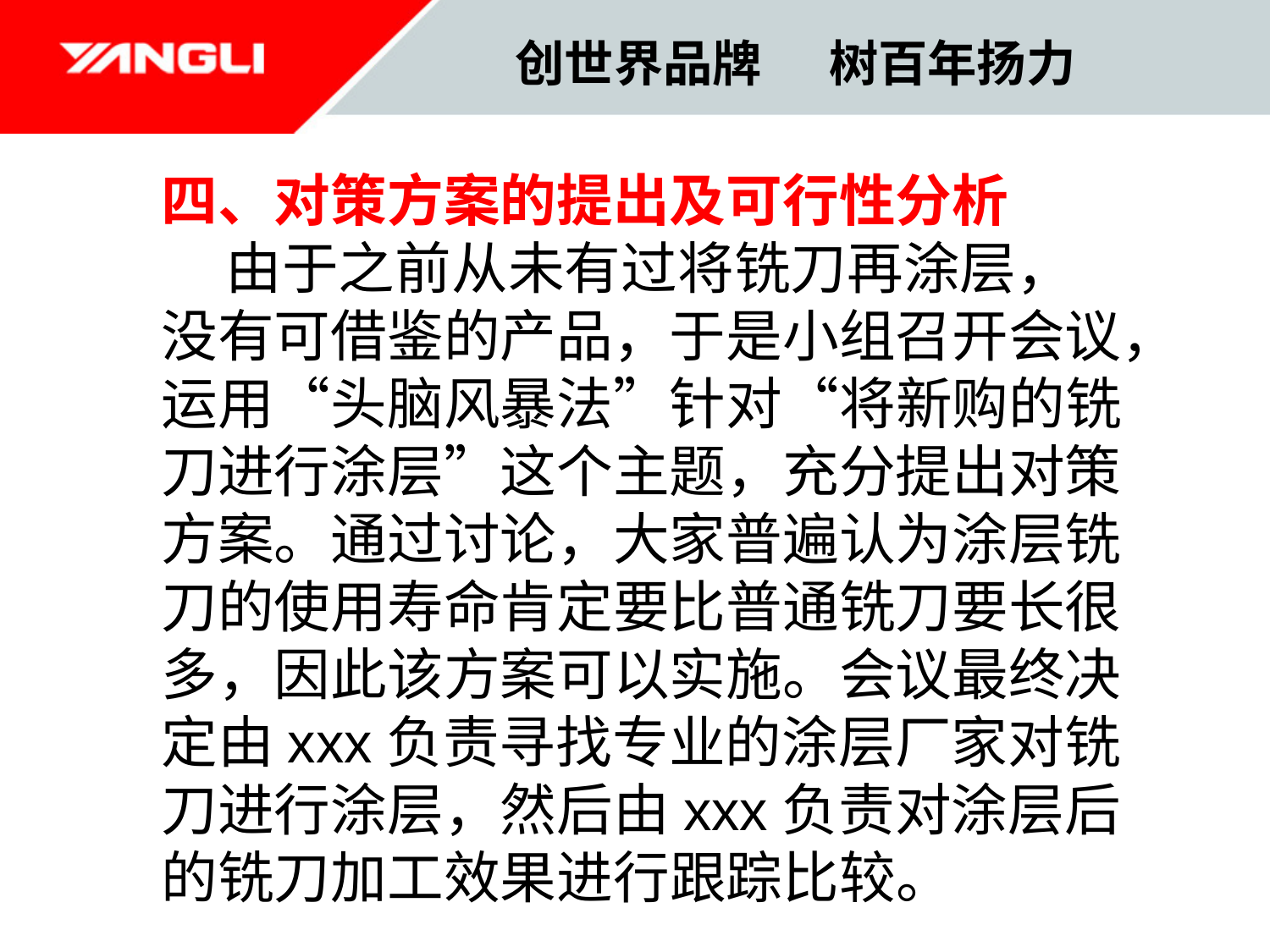

创世界品牌      树百年扬力
四、对策方案的提出及可行性分析
    由于之前从未有过将铣刀再涂层，没有可借鉴的产品，于是小组召开会议，
运用“头脑风暴法”针对“将新购的铣刀进行涂层”这个主题，充分提出对策方案。通过讨论，大家普遍认为涂层铣刀的使用寿命肯定要比普通铣刀要长很多，因此该方案可以实施。会议最终决定由xxx负责寻找专业的涂层厂家对铣刀进行涂层，然后由xxx负责对涂层后的铣刀加工效果进行跟踪比较。